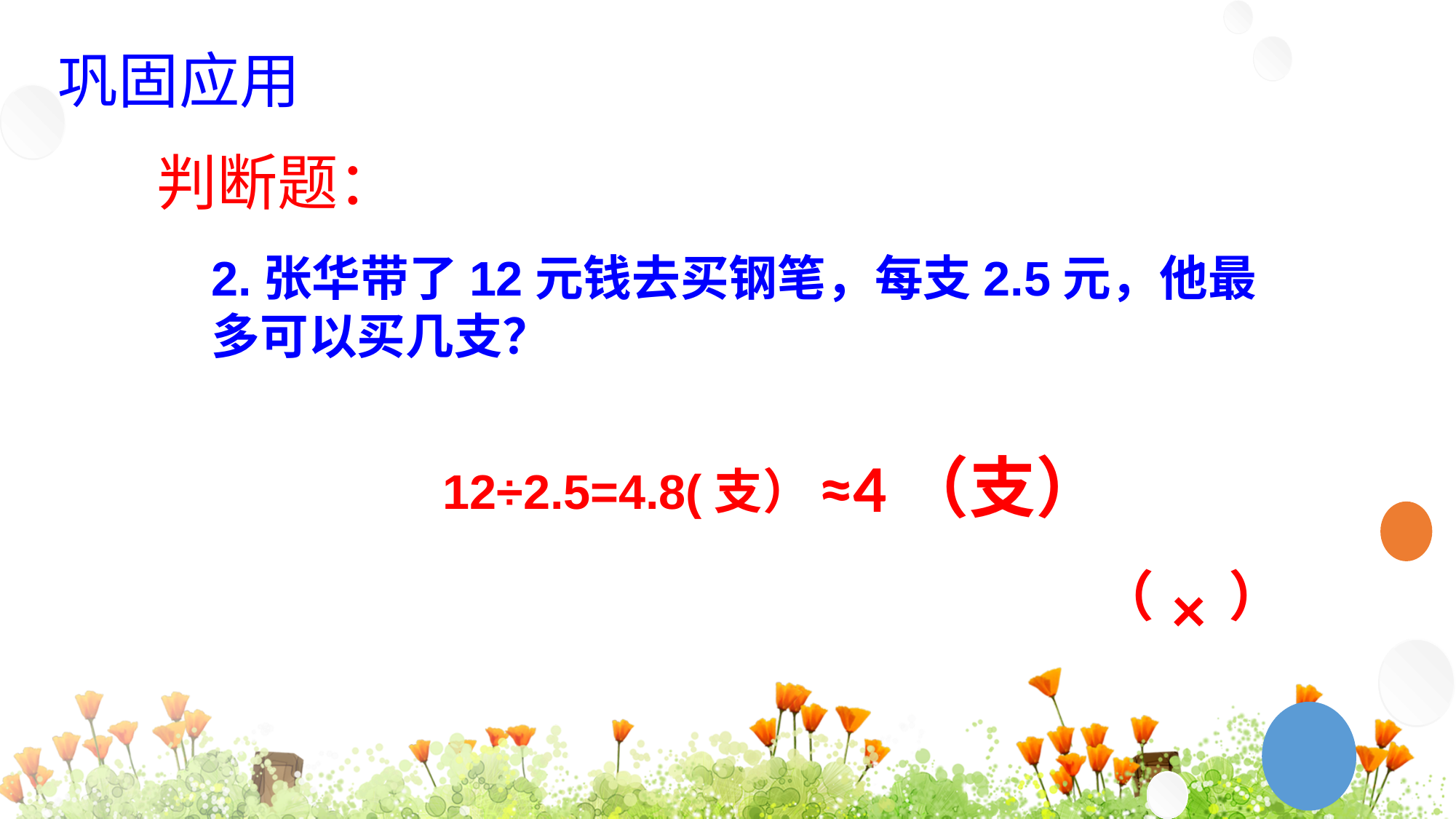

巩固应用
判断题：
2.张华带了12元钱去买钢笔，每支2.5元，他最多可以买几支？
12÷2.5=4.8(支）≈ 5（支）

≈4（支）
（      ）
×